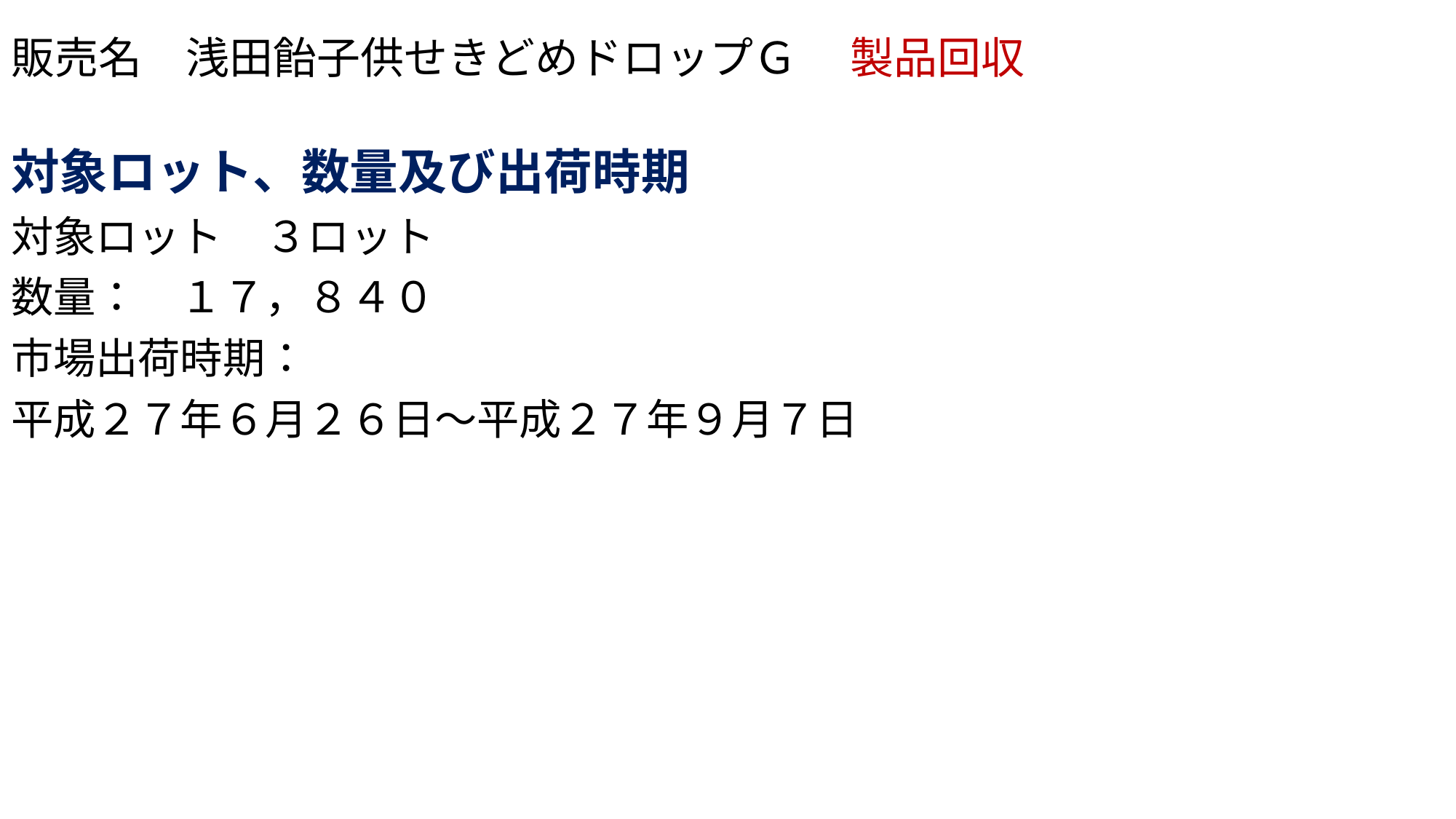

# 販売名　浅田飴子供せきどめドロップＧ　 製品回収
対象ロット、数量及び出荷時期
対象ロット　３ロット
数量：　１７，８４０
市場出荷時期：
平成２７年６月２６日～平成２７年９月７日